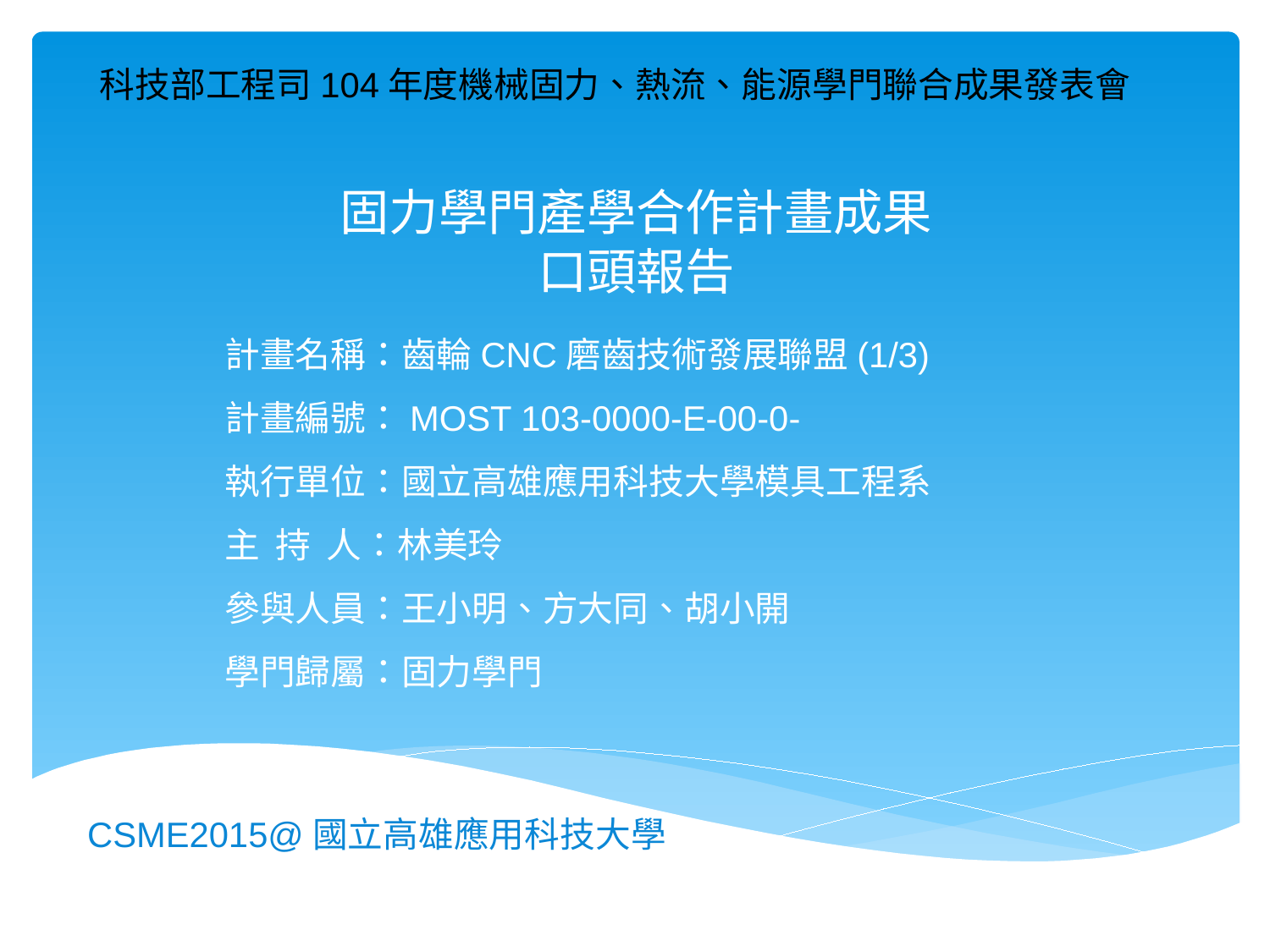

科技部工程司104年度機械固力、熱流、能源學門聯合成果發表會
固力學門產學合作計畫成果
口頭報告
計畫名稱：齒輪CNC磨齒技術發展聯盟(1/3)
計畫編號：MOST 103-0000-E-00-0-
執行單位：國立高雄應用科技大學模具工程系
主  持  人：林美玲
參與人員：王小明、方大同、胡小開
學門歸屬：固力學門

CSME2015@國立高雄應用科技大學